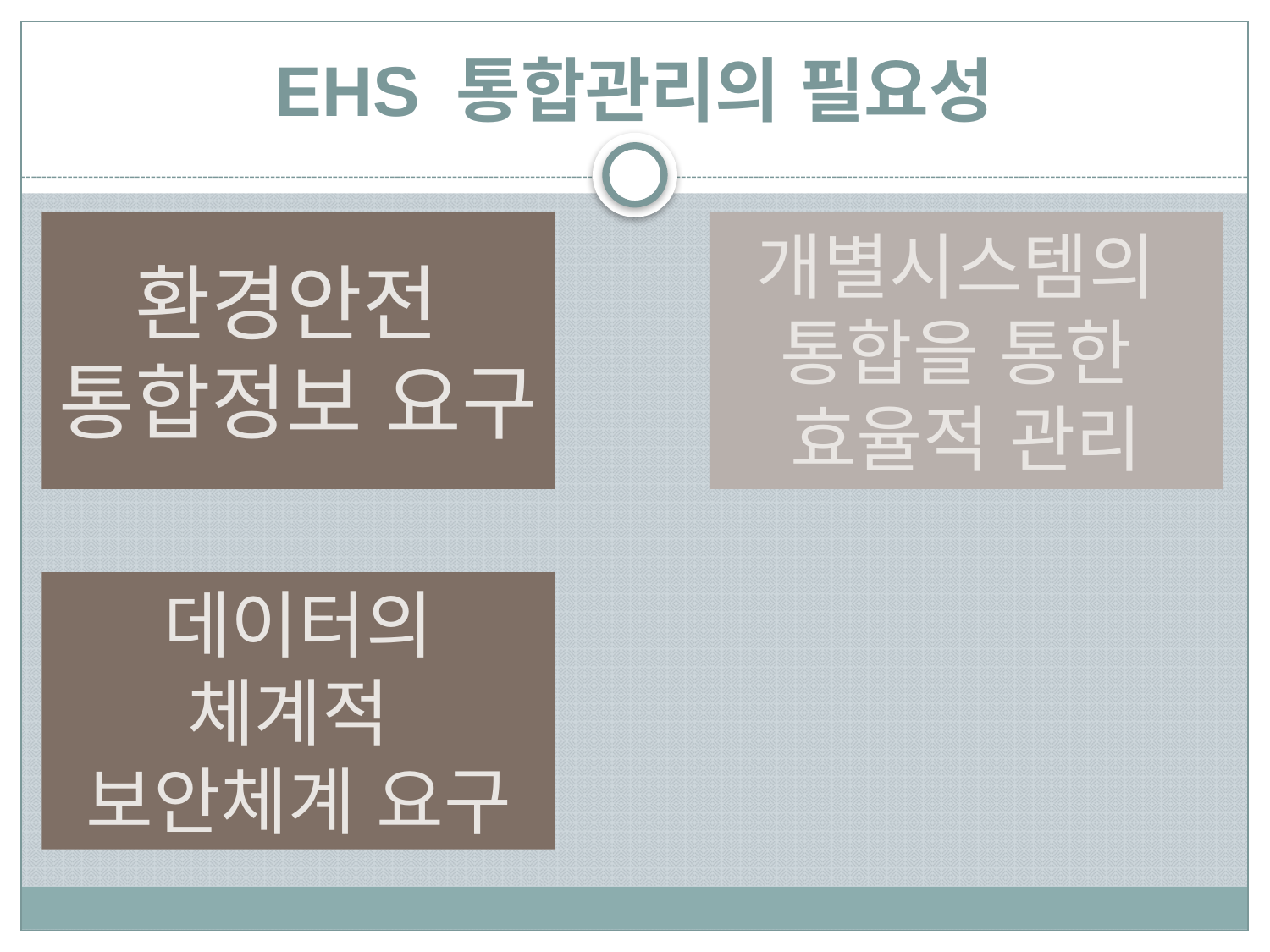

# EHS 통합관리의 필요성
환경안전
통합정보 요구
개별시스템의
통합을 통한
효율적 관리
데이터의 체계적
보안체계 요구